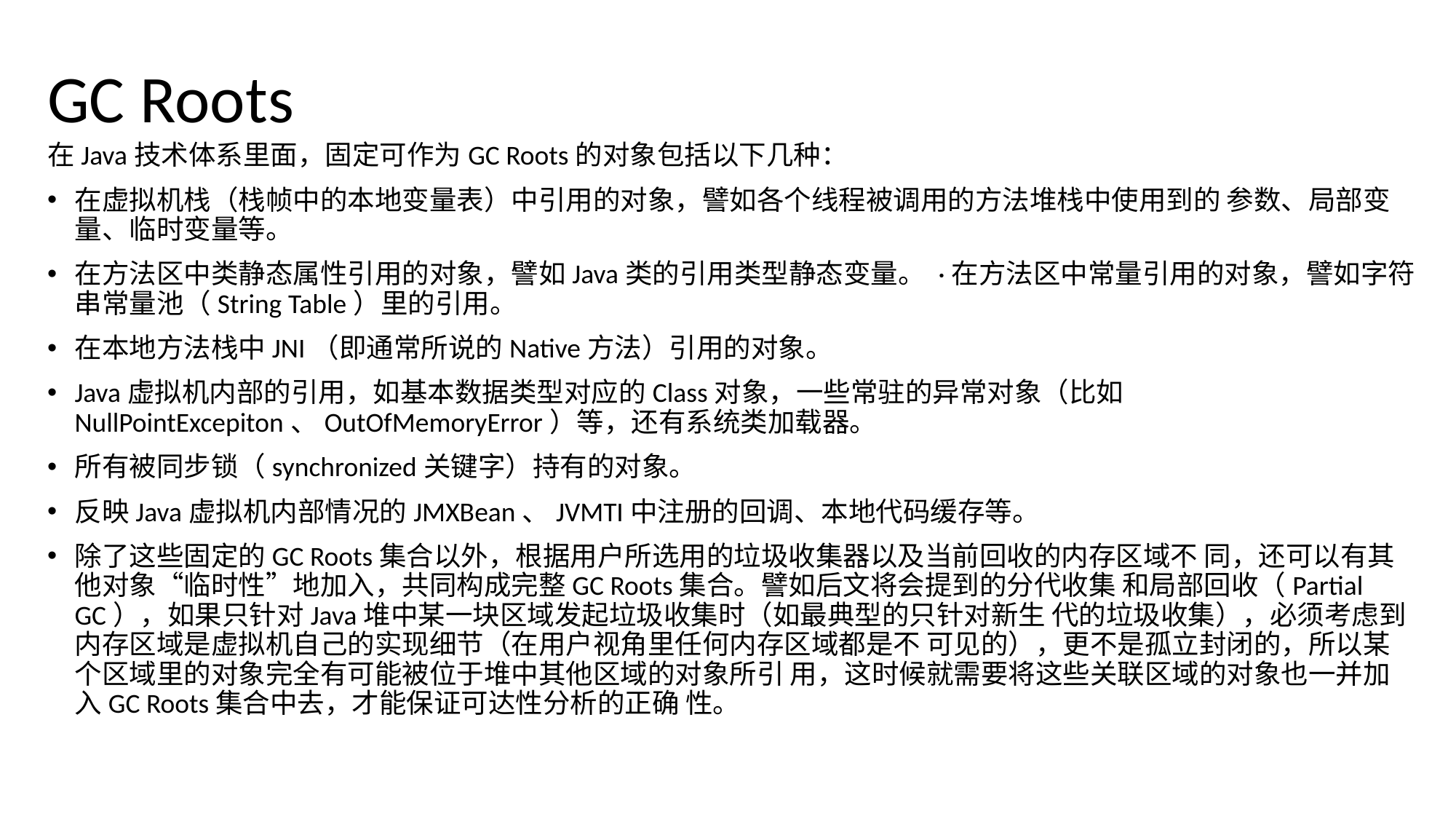

# GC Roots
在Java技术体系里面，固定可作为GC Roots的对象包括以下几种：
在虚拟机栈（栈帧中的本地变量表）中引用的对象，譬如各个线程被调用的方法堆栈中使用到的 参数、局部变量、临时变量等。
在方法区中类静态属性引用的对象，譬如Java类的引用类型静态变量。 ·在方法区中常量引用的对象，譬如字符串常量池（String Table）里的引用。
在本地方法栈中JNI（即通常所说的Native方法）引用的对象。
Java虚拟机内部的引用，如基本数据类型对应的Class对象，一些常驻的异常对象（比如 NullPointExcepiton、OutOfMemoryError）等，还有系统类加载器。
所有被同步锁（synchronized关键字）持有的对象。
反映Java虚拟机内部情况的JMXBean、JVMTI中注册的回调、本地代码缓存等。
除了这些固定的GC Roots集合以外，根据用户所选用的垃圾收集器以及当前回收的内存区域不 同，还可以有其他对象“临时性”地加入，共同构成完整GC Roots集合。譬如后文将会提到的分代收集 和局部回收（Partial GC），如果只针对Java堆中某一块区域发起垃圾收集时（如最典型的只针对新生 代的垃圾收集），必须考虑到内存区域是虚拟机自己的实现细节（在用户视角里任何内存区域都是不 可见的），更不是孤立封闭的，所以某个区域里的对象完全有可能被位于堆中其他区域的对象所引 用，这时候就需要将这些关联区域的对象也一并加入GC Roots集合中去，才能保证可达性分析的正确 性。